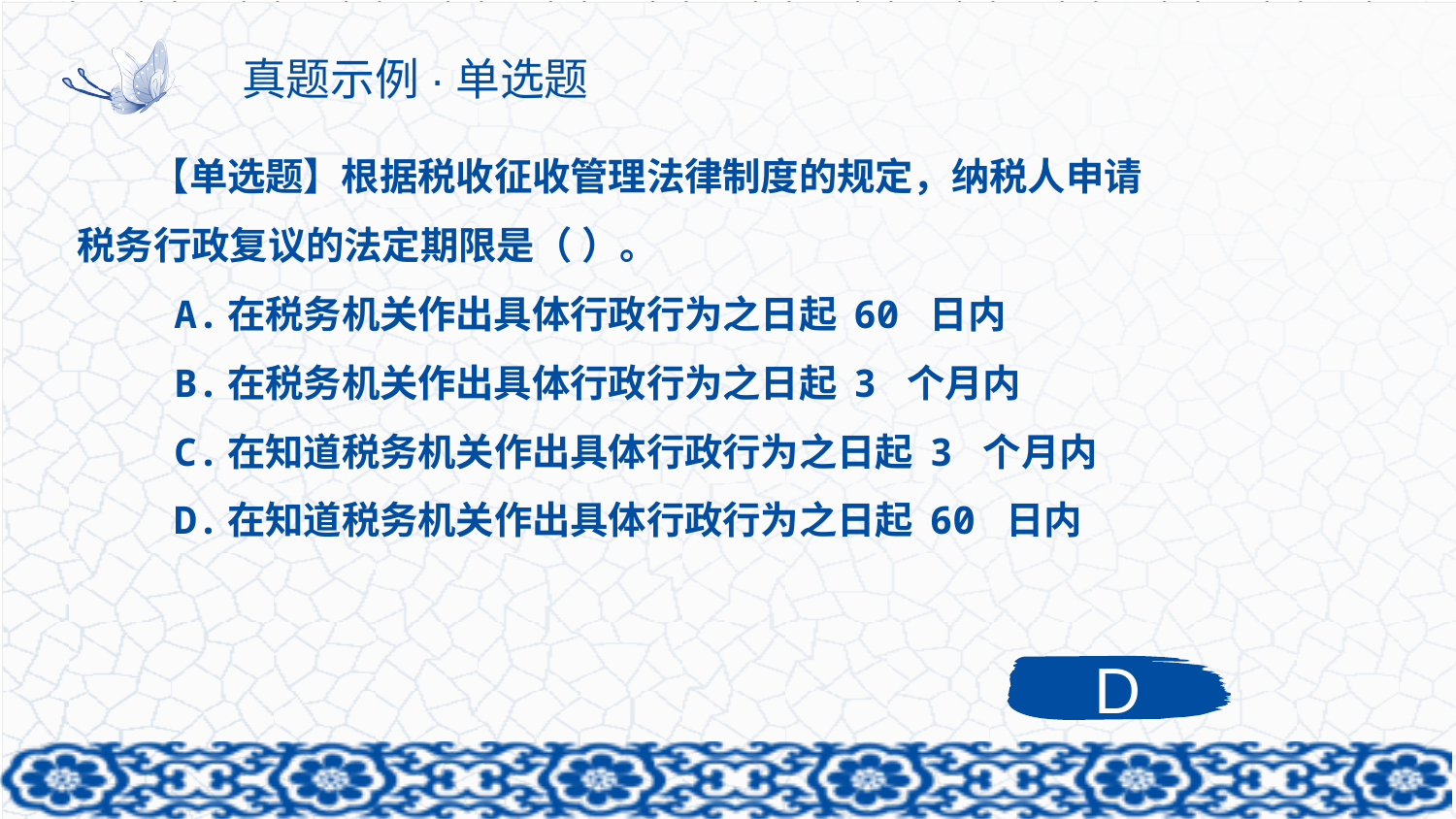

# 真题示例·单选题
【单选题】根据税收征收管理法律制度的规定，纳税人申请税务行政复议的法定期限是（ ）。
 A.在税务机关作出具体行政行为之日起 60 日内
 B.在税务机关作出具体行政行为之日起 3 个月内
 C.在知道税务机关作出具体行政行为之日起 3 个月内
 D.在知道税务机关作出具体行政行为之日起 60 日内

D